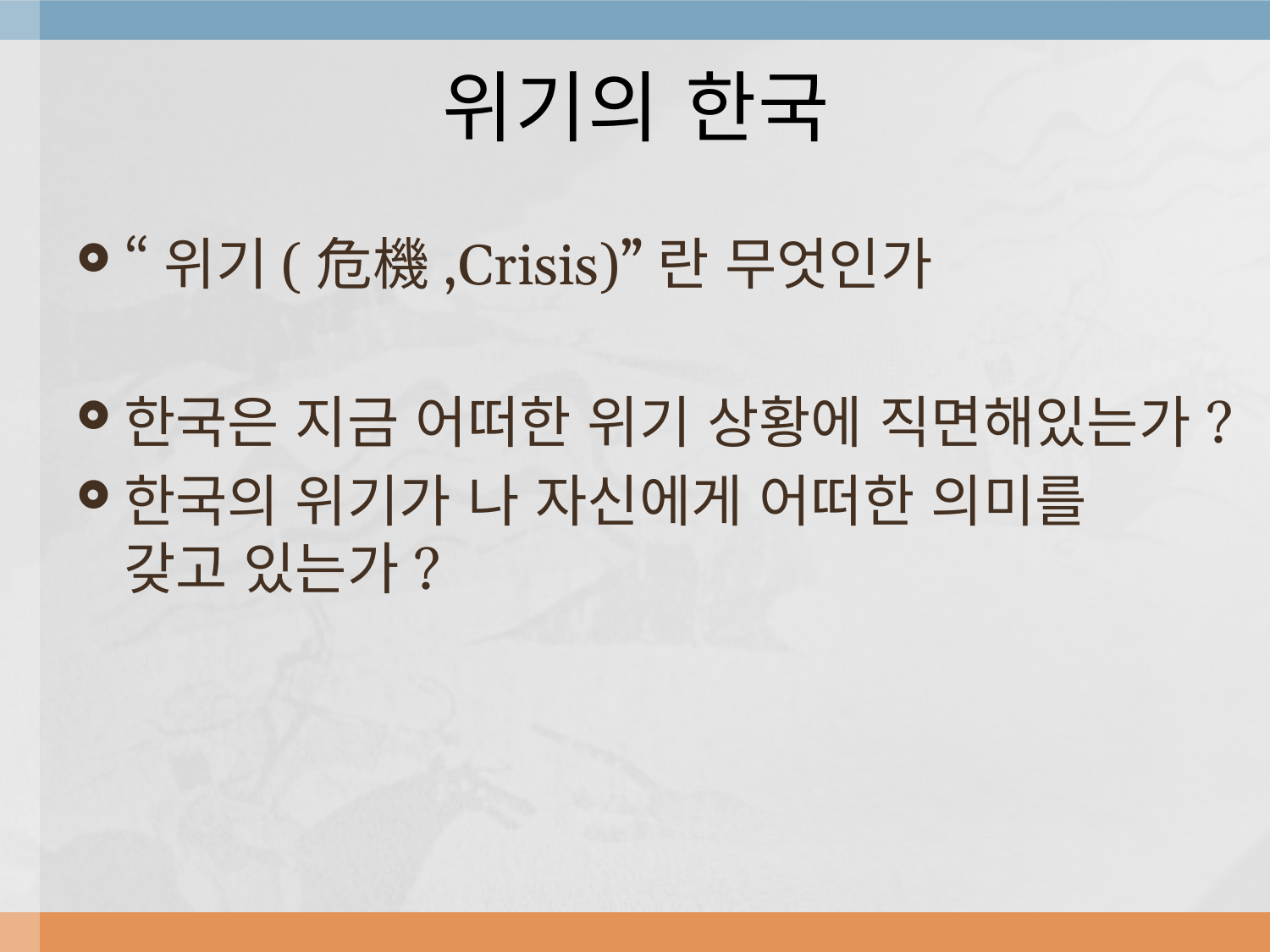

# 위기의 한국
“위기(危機,Crisis)”란 무엇인가

한국은 지금 어떠한 위기 상황에 직면해있는가?
한국의 위기가 나 자신에게 어떠한 의미를 갖고 있는가?